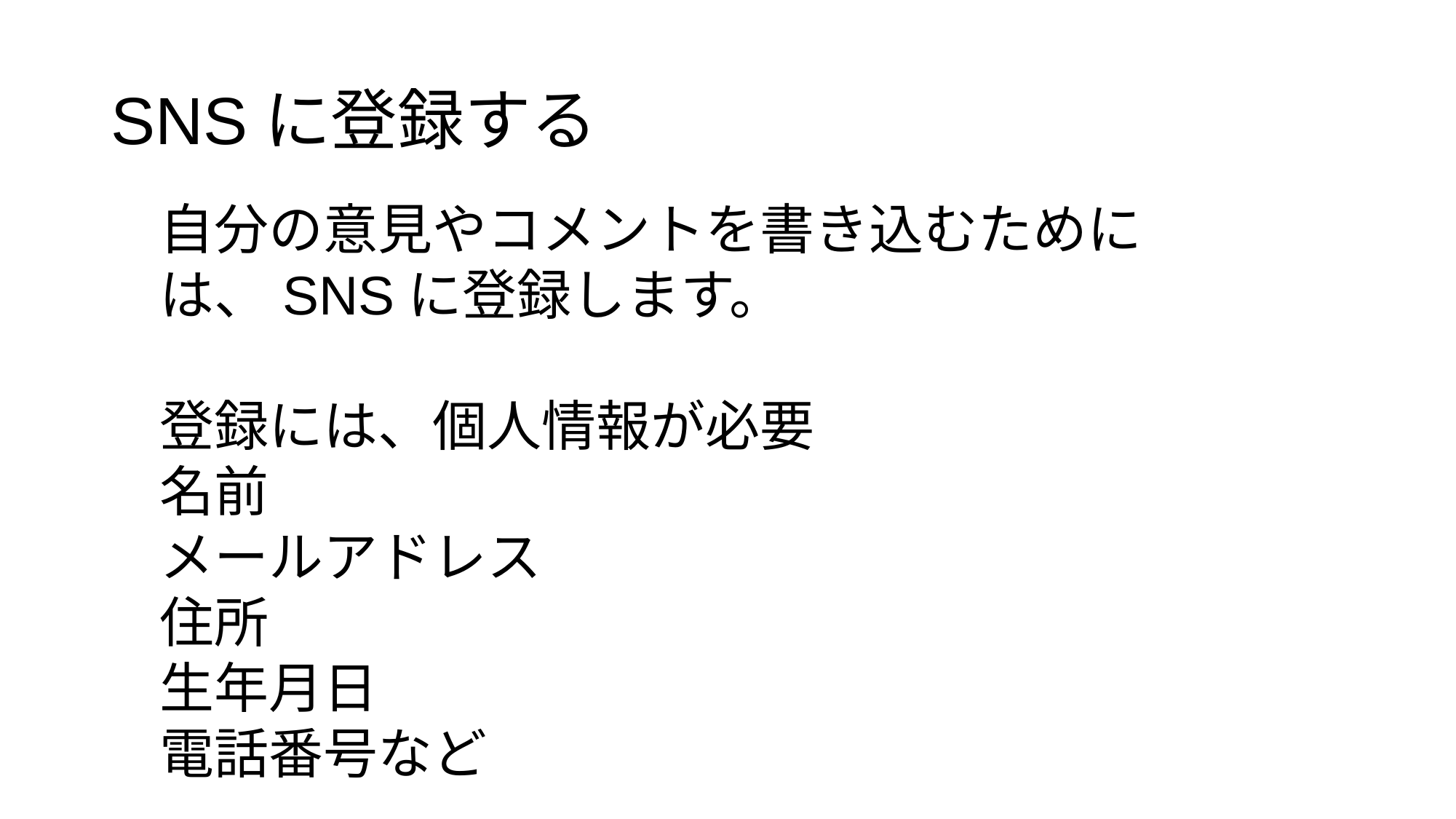

# SNSに登録する
自分の意見やコメントを書き込むためには、SNSに登録します。

登録には、個人情報が必要
名前
メールアドレス
住所
生年月日
電話番号など